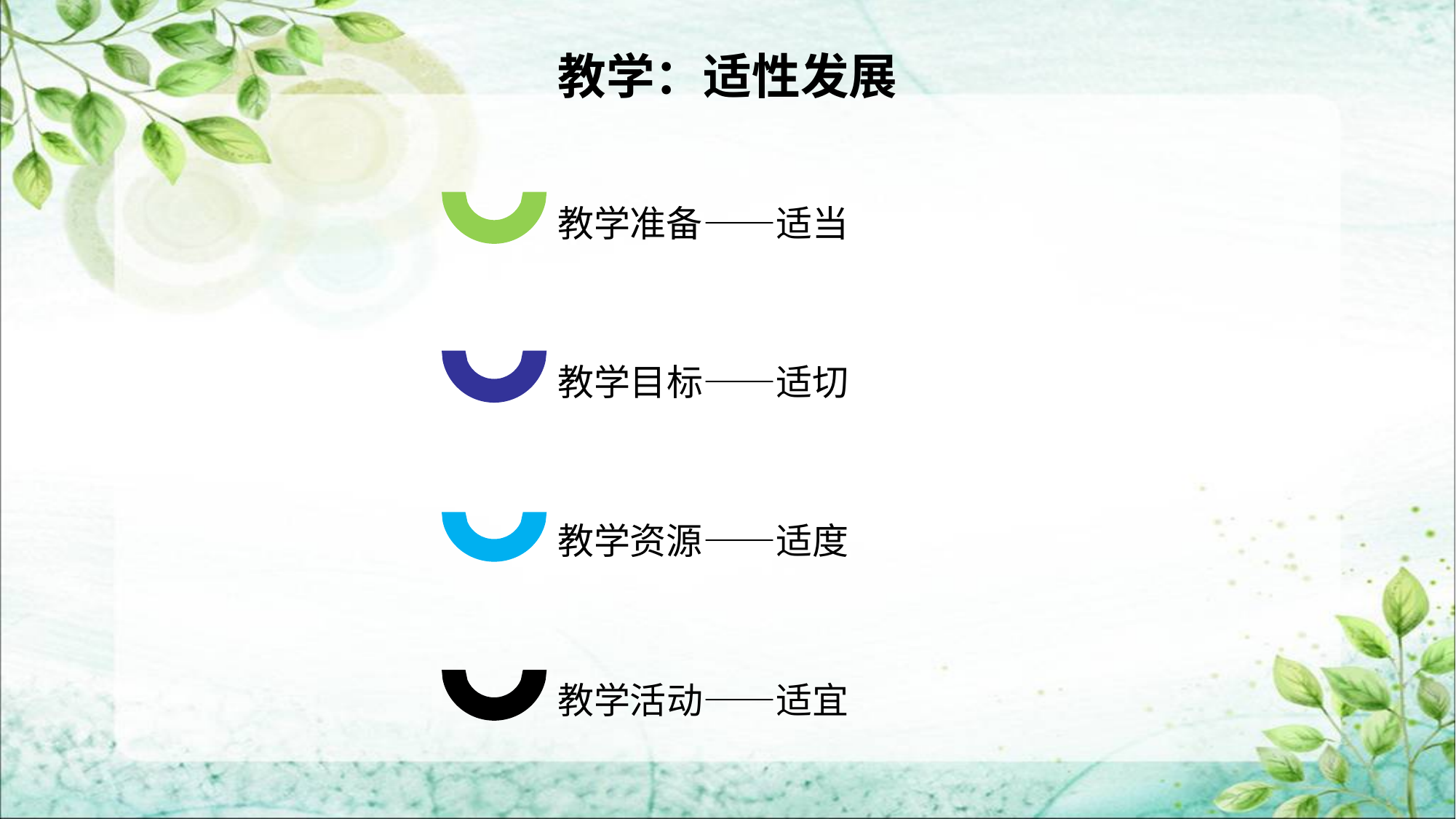

教学：适性发展
教学准备——适当
A
教学目标——适切
B
教学资源——适度
C
教学活动——适宜
D